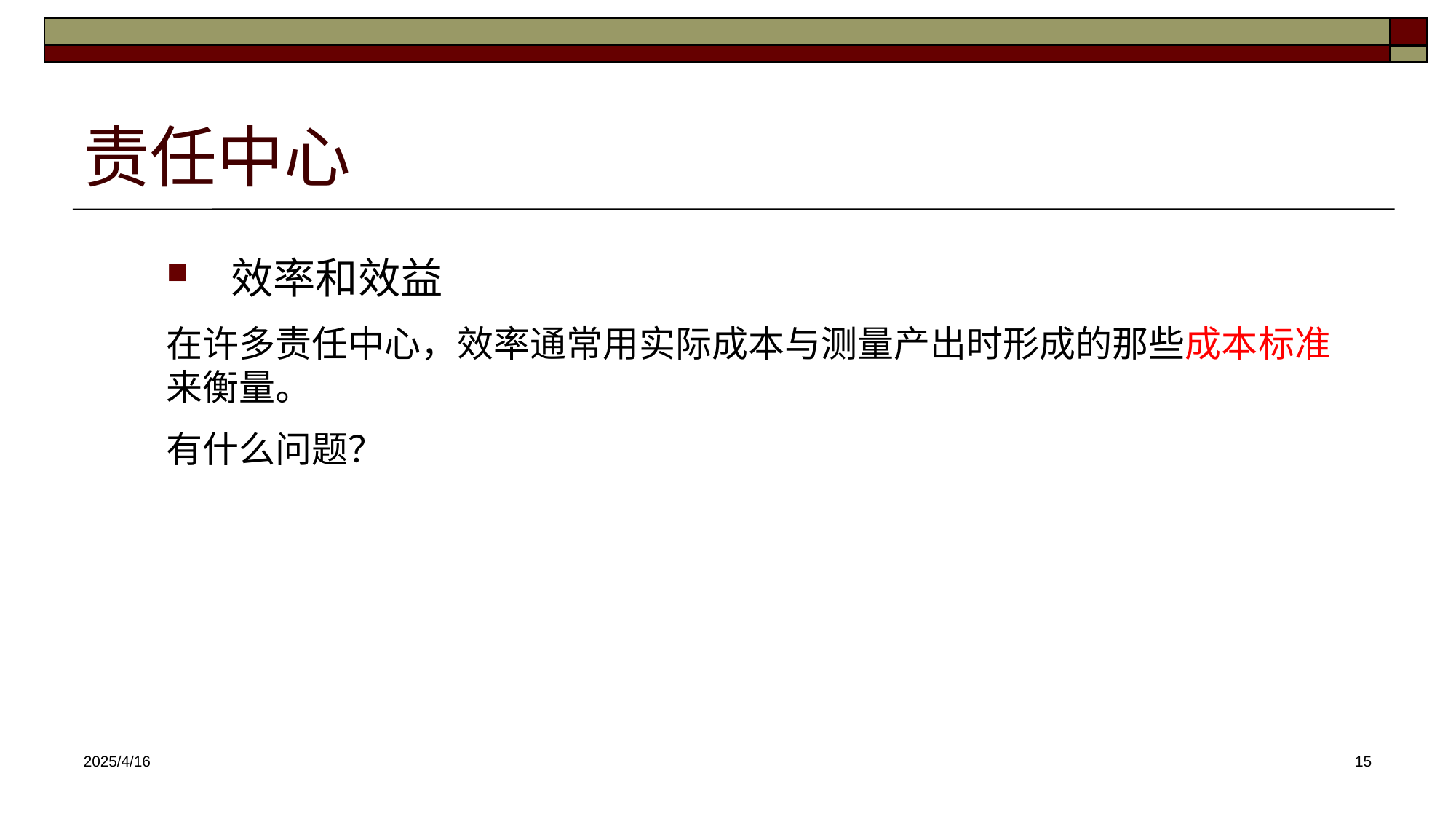

# 责任中心
效率和效益
在许多责任中心，效率通常用实际成本与测量产出时形成的那些成本标准来衡量。
有什么问题？

2025/4/16
15